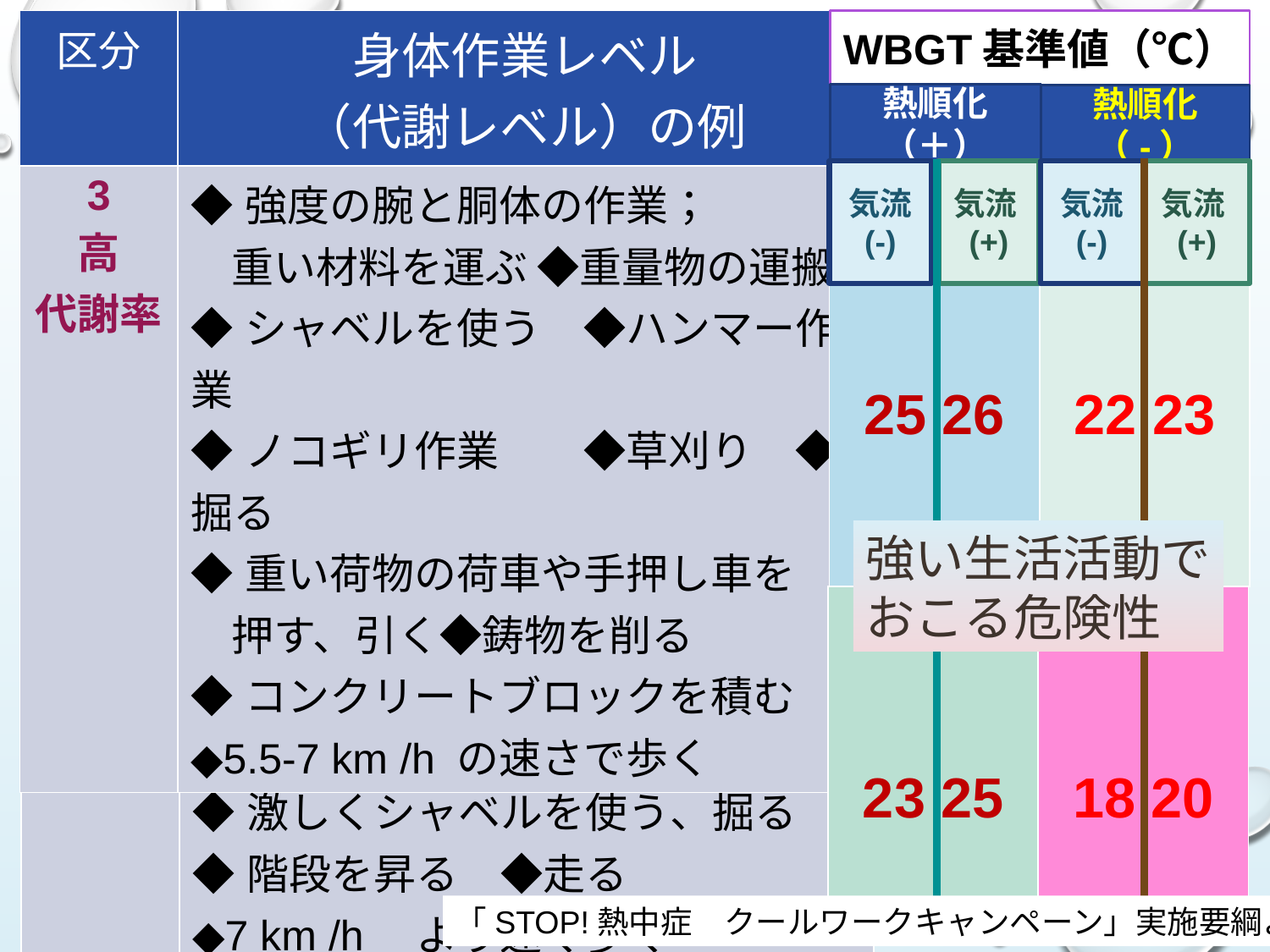

| 区分 | 身体作業レベル （代謝レベル）の例 |
| --- | --- |
| 3 高 代謝率 | ◆強度の腕と胴体の作業； 重い材料を運ぶ ◆重量物の運搬 ◆シャベルを使う　◆ハンマー作業 ◆ノコギリ作業　　◆草刈り　◆掘る ◆重い荷物の荷車や手押し車を 押す、引く◆鋳物を削る ◆コンクリートブロックを積む ◆5.5-7 km /h の速さで歩く |
WBGT基準値（℃）
熱順化（＋）
熱順化
（-）
#
気流
(-)
気流(+)
気流
(-)
気流(+)
| 25 26 | 22 23 |
| --- | --- |

| 区分 | 身体作業レベル （代謝レベル）の例 |
| --- | --- |
| 4 極高 代謝率 | ◆最大速度の速さでとても 　 激しい活動　 ◆おのを振るう ◆激しくシャベルを使う、掘る ◆階段を昇る　◆走る　 ◆7 km /h　より速く歩く |
強い生活活動で
おこる危険性
| 23 25 | 18 20 |
| --- | --- |
「STOP!熱中症　クールワークキャンペーン」実施要綱より